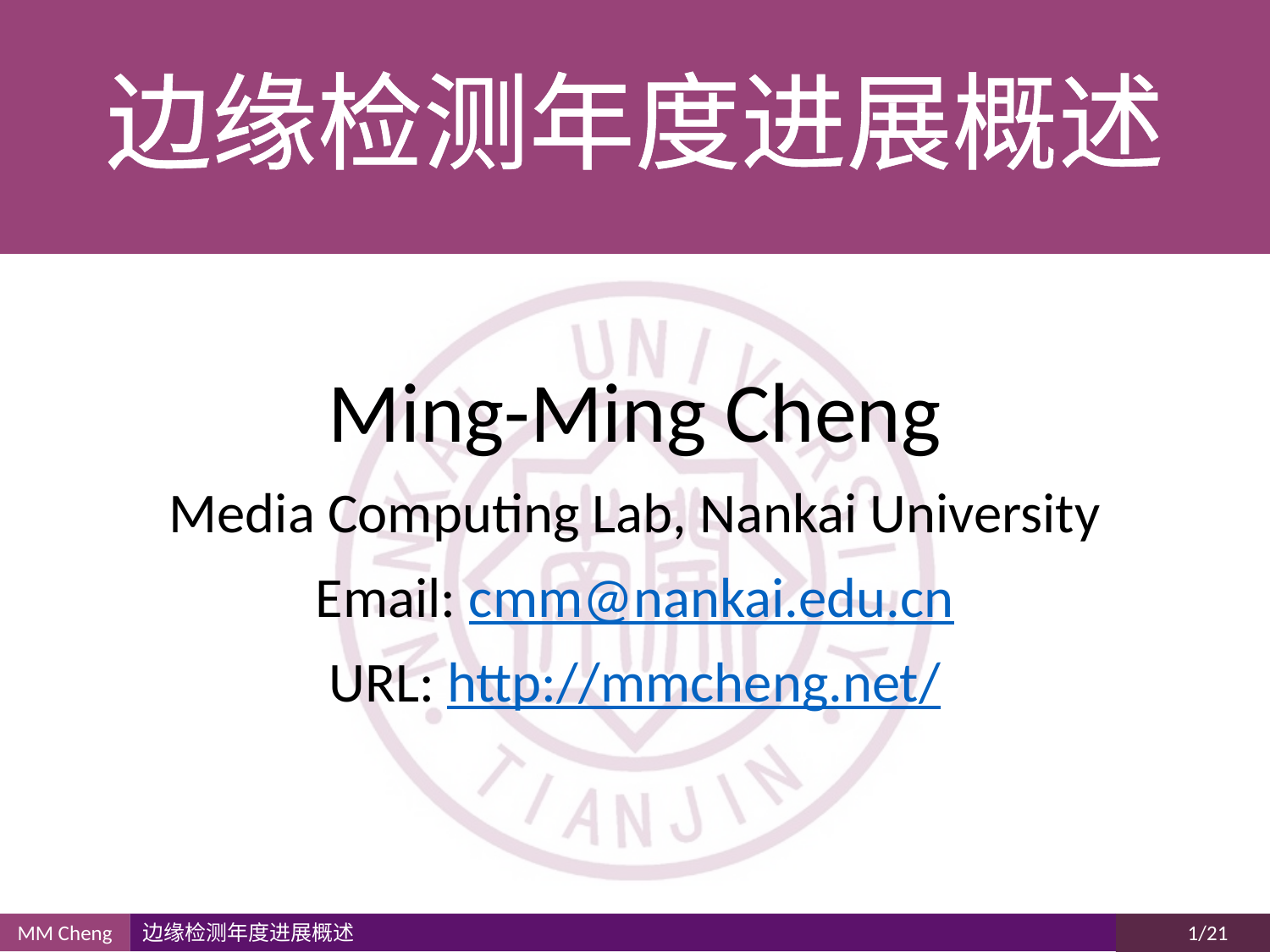

# 边缘检测年度进展概述
Ming-Ming Cheng
Media Computing Lab, Nankai University
Email: cmm@nankai.edu.cn
URL: http://mmcheng.net/